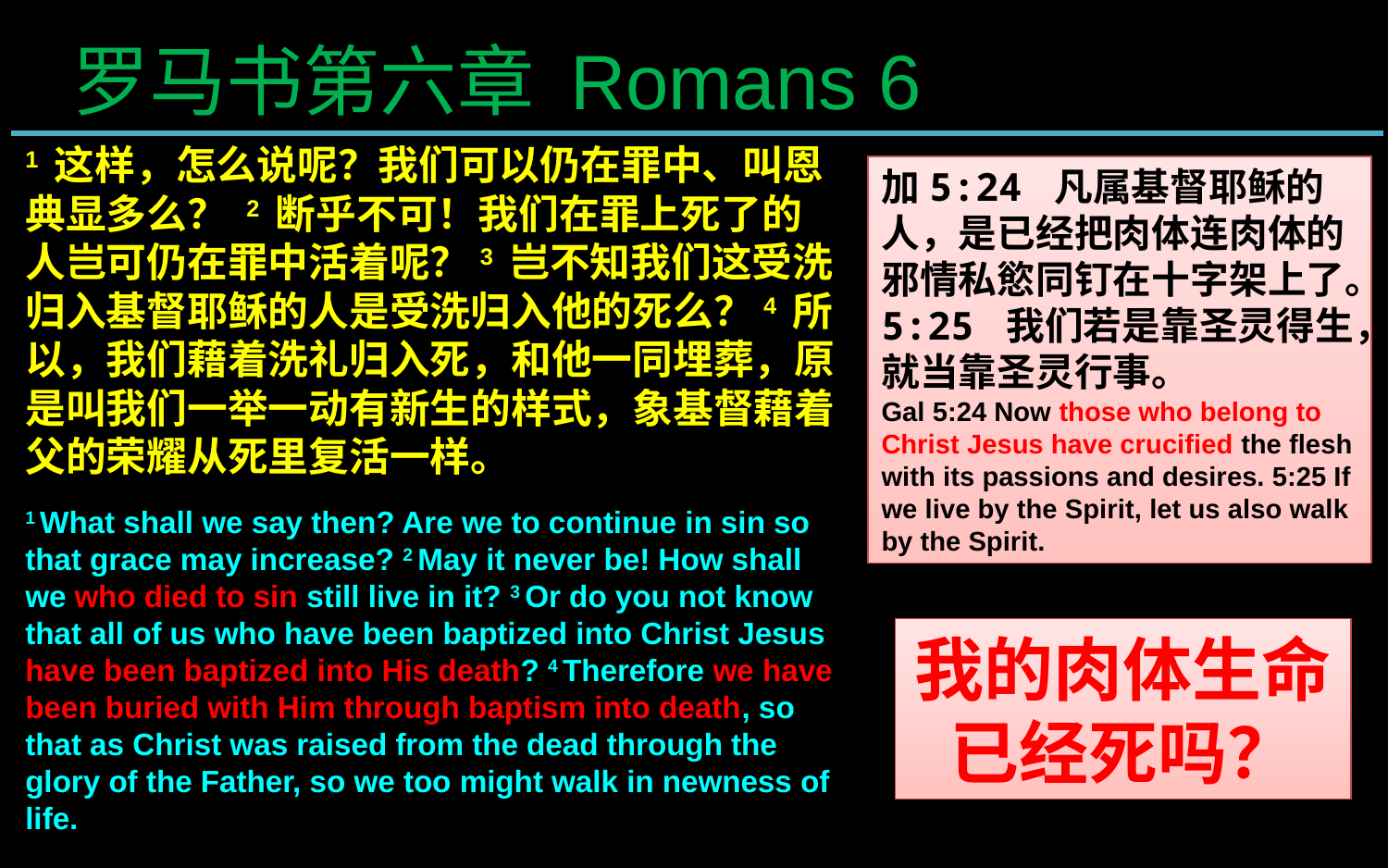

罗马书第六章 Romans 6
1 这样，怎么说呢？我们可以仍在罪中、叫恩典显多么？ 2 断乎不可！我们在罪上死了的人岂可仍在罪中活着呢？3 岂不知我们这受洗归入基督耶稣的人是受洗归入他的死么？4 所以，我们藉着洗礼归入死，和他一同埋葬，原是叫我们一举一动有新生的样式，象基督藉着父的荣耀从死里复活一样。
1 What shall we say then? Are we to continue in sin so that grace may increase? 2 May it never be! How shall we who died to sin still live in it? 3 Or do you not know that all of us who have been baptized into Christ Jesus have been baptized into His death? 4 Therefore we have been buried with Him through baptism into death, so that as Christ was raised from the dead through the glory of the Father, so we too might walk in newness of life.
加5:24 凡属基督耶稣的人，是已经把肉体连肉体的邪情私慾同钉在十字架上了。5:25 我们若是靠圣灵得生，就当靠圣灵行事。
Gal 5:24 Now those who belong to Christ Jesus have crucified the flesh with its passions and desires. 5:25 If we live by the Spirit, let us also walk by the Spirit.
我的肉体生命已经死吗？